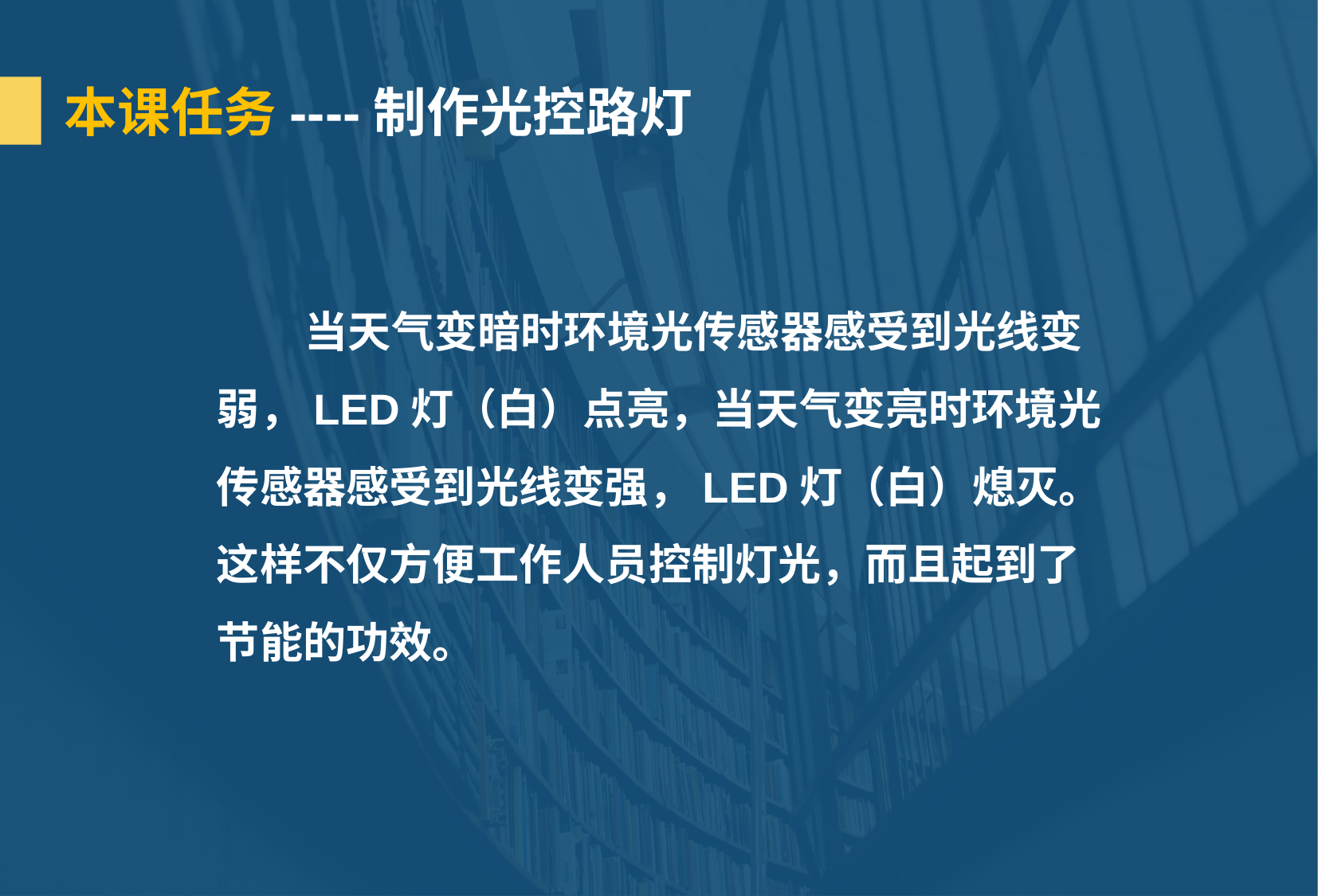

本课任务----制作光控路灯
        当天气变暗时环境光传感器感受到光线变弱，LED灯（白）点亮，当天气变亮时环境光传感器感受到光线变强，LED灯（白）熄灭。这样不仅方便工作人员控制灯光，而且起到了节能的功效。